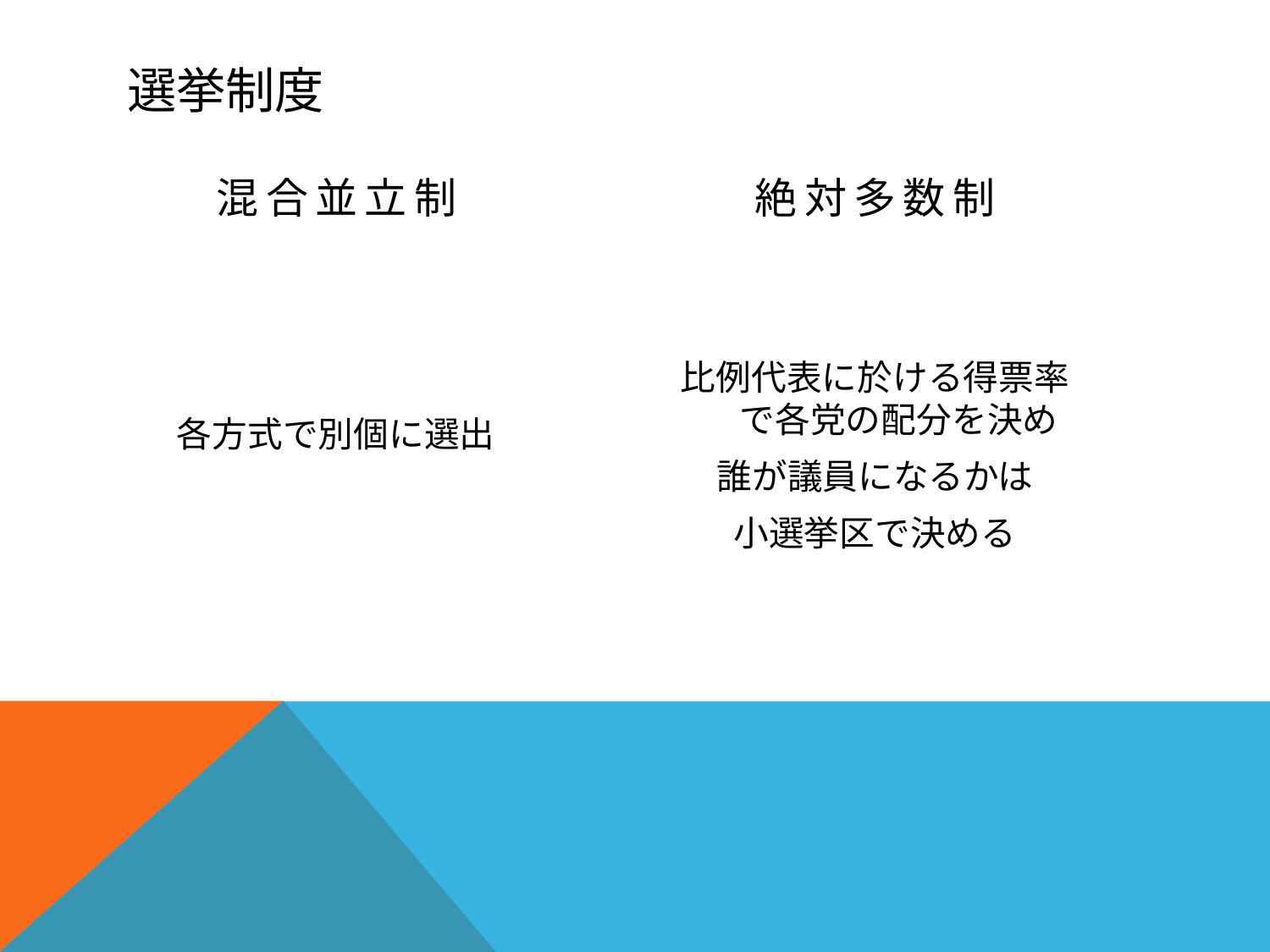

# 選挙制度
混合並立制
絶対多数制

各方式で別個に選出

比例代表に於ける得票率で各党の配分を決め
誰が議員になるかは
小選挙区で決める